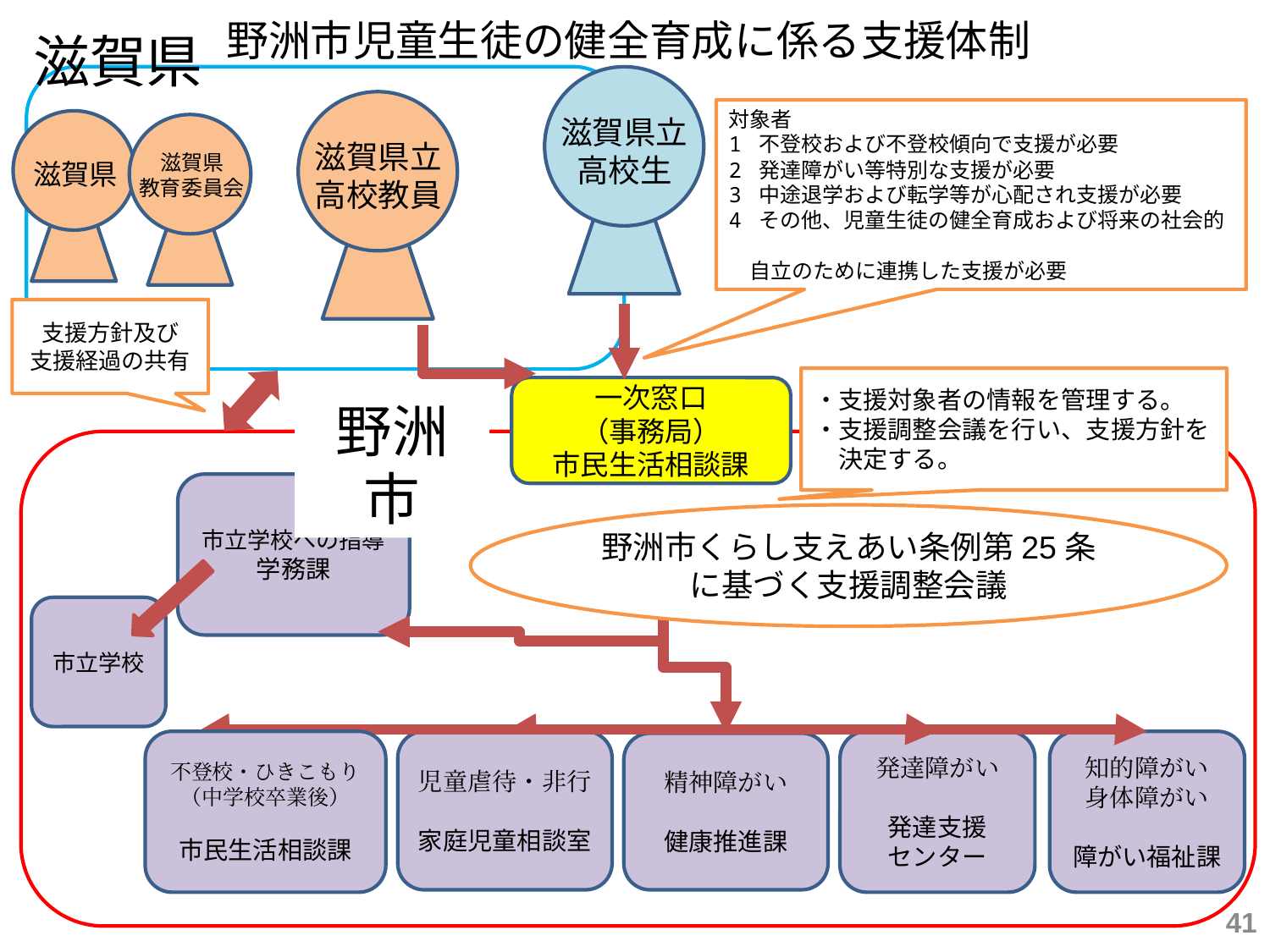

野洲市児童生徒の健全育成に係る支援体制
滋賀県

対象者
1 不登校および不登校傾向で支援が必要
2 発達障がい等特別な支援が必要
3 中途退学および転学等が心配され支援が必要
4 その他、児童生徒の健全育成および将来の社会的
　自立のために連携した支援が必要
滋賀県立
高校生

滋賀県立
高校教員
滋賀県
教育委員会
滋賀県
支援方針及び
支援経過の共有

・支援対象者の情報を管理する。
・支援調整会議を行い、支援方針を
　決定する。
一次窓口
（事務局）
市民生活相談課
野洲市

市立学校への指導
学務課
野洲市くらし支えあい条例第25条に基づく支援調整会議

市立学校
不登校・ひきこもり
（中学校卒業後）

市民生活相談課
発達障がい

発達支援
センター
児童虐待・非行

家庭児童相談室
知的障がい
身体障がい

障がい福祉課
精神障がい

健康推進課
41